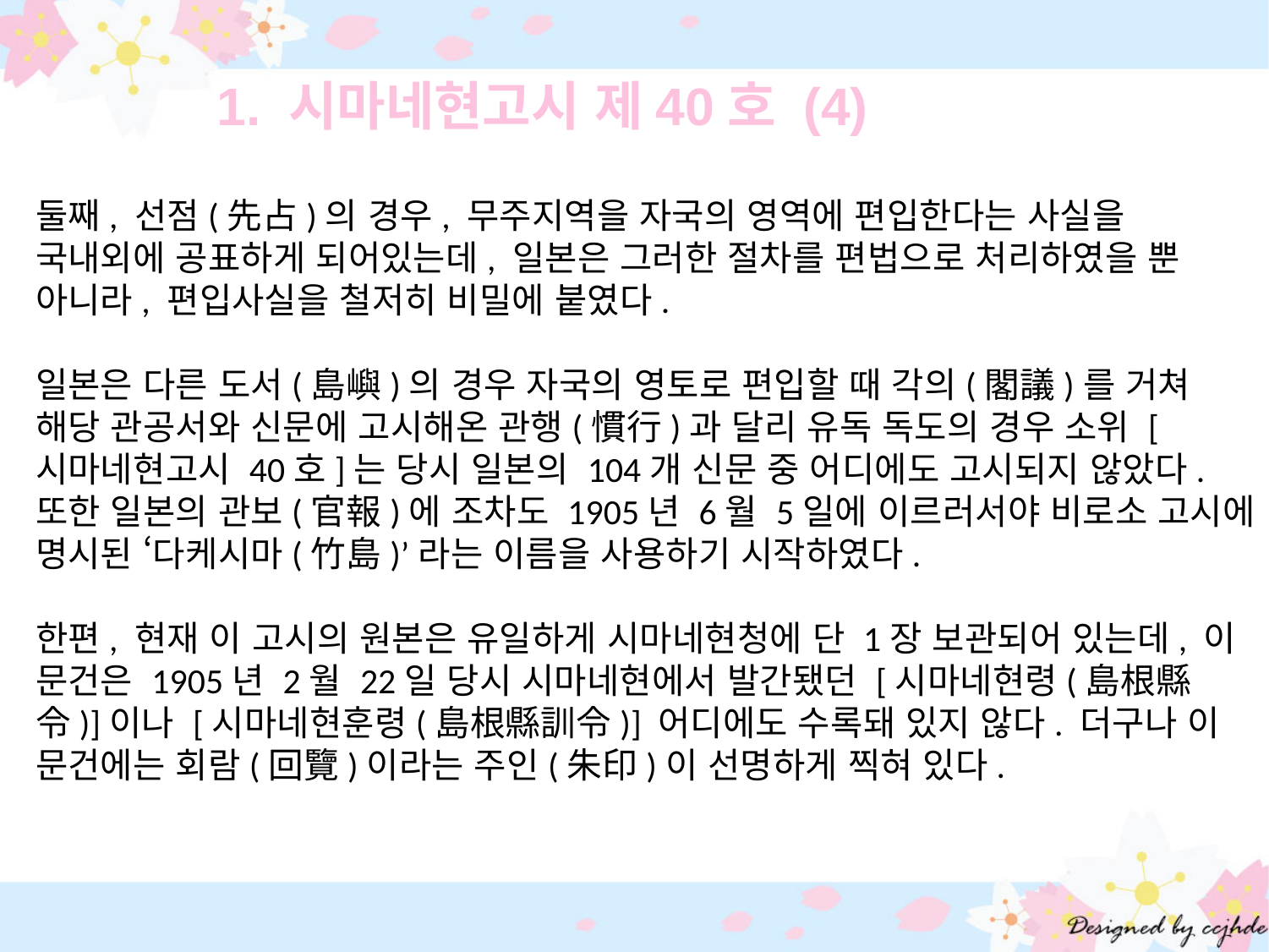

1. 시마네현고시 제40호 (4)
둘째, 선점(先占)의 경우, 무주지역을 자국의 영역에 편입한다는 사실을 국내외에 공표하게 되어있는데, 일본은 그러한 절차를 편법으로 처리하였을 뿐 아니라, 편입사실을 철저히 비밀에 붙였다.

일본은 다른 도서(島嶼)의 경우 자국의 영토로 편입할 때 각의(閣議)를 거쳐 해당 관공서와 신문에 고시해온 관행(慣行)과 달리 유독 독도의 경우 소위 [시마네현고시 40호]는 당시 일본의 104개 신문 중 어디에도 고시되지 않았다. 또한 일본의 관보(官報)에 조차도 1905년 6월 5일에 이르러서야 비로소 고시에 명시된 ‘다케시마(竹島)’라는 이름을 사용하기 시작하였다.

한편, 현재 이 고시의 원본은 유일하게 시마네현청에 단 1장 보관되어 있는데, 이 문건은 1905년 2월 22일 당시 시마네현에서 발간됐던 [시마네현령(島根縣令)]이나 [시마네현훈령(島根縣訓令)] 어디에도 수록돼 있지 않다. 더구나 이 문건에는 회람(回覽)이라는 주인(朱印)이 선명하게 찍혀 있다.